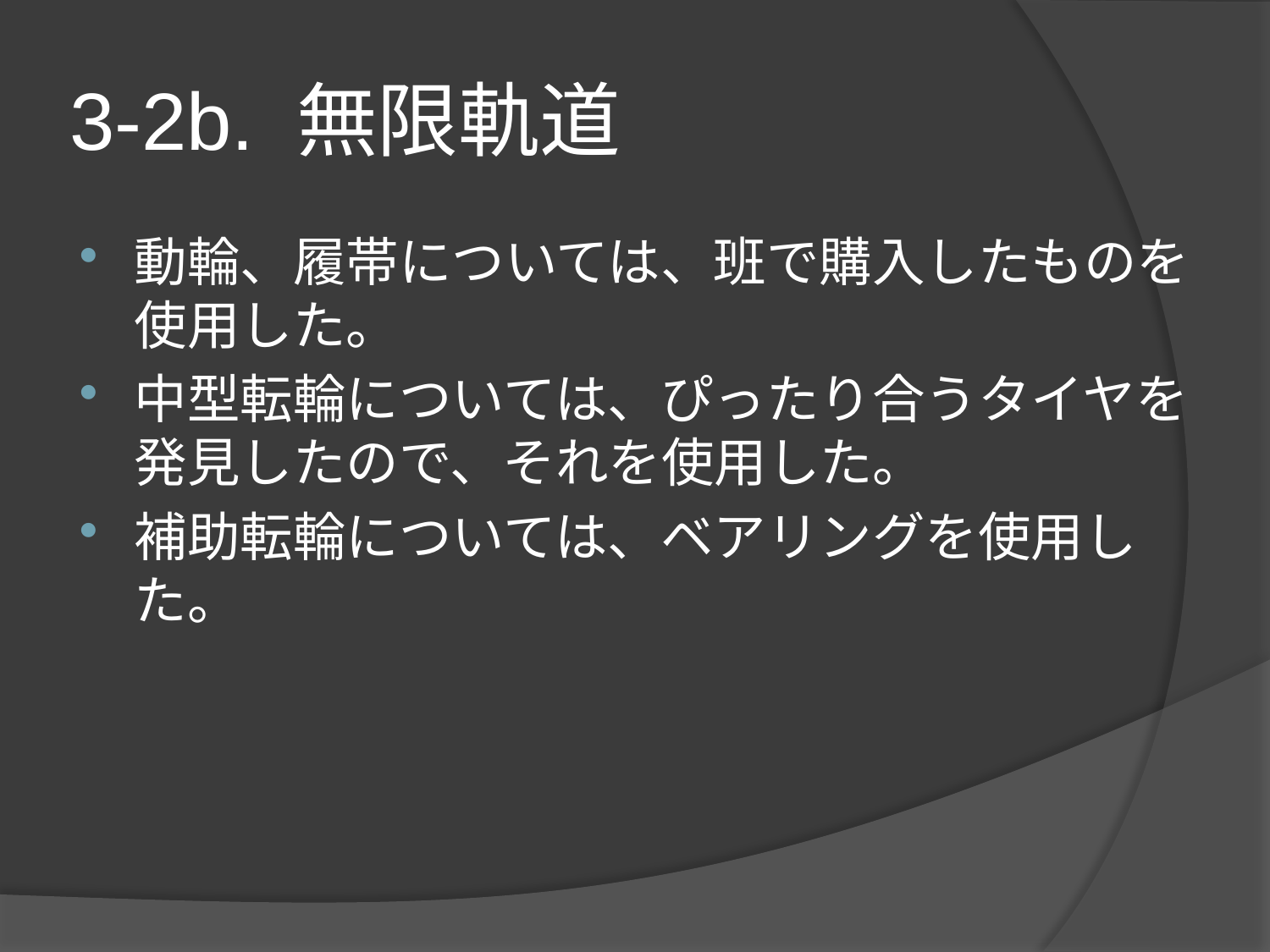

# 3-2b. 無限軌道
動輪、履帯については、班で購入したものを使用した。
中型転輪については、ぴったり合うタイヤを発見したので、それを使用した。
補助転輪については、ベアリングを使用した。